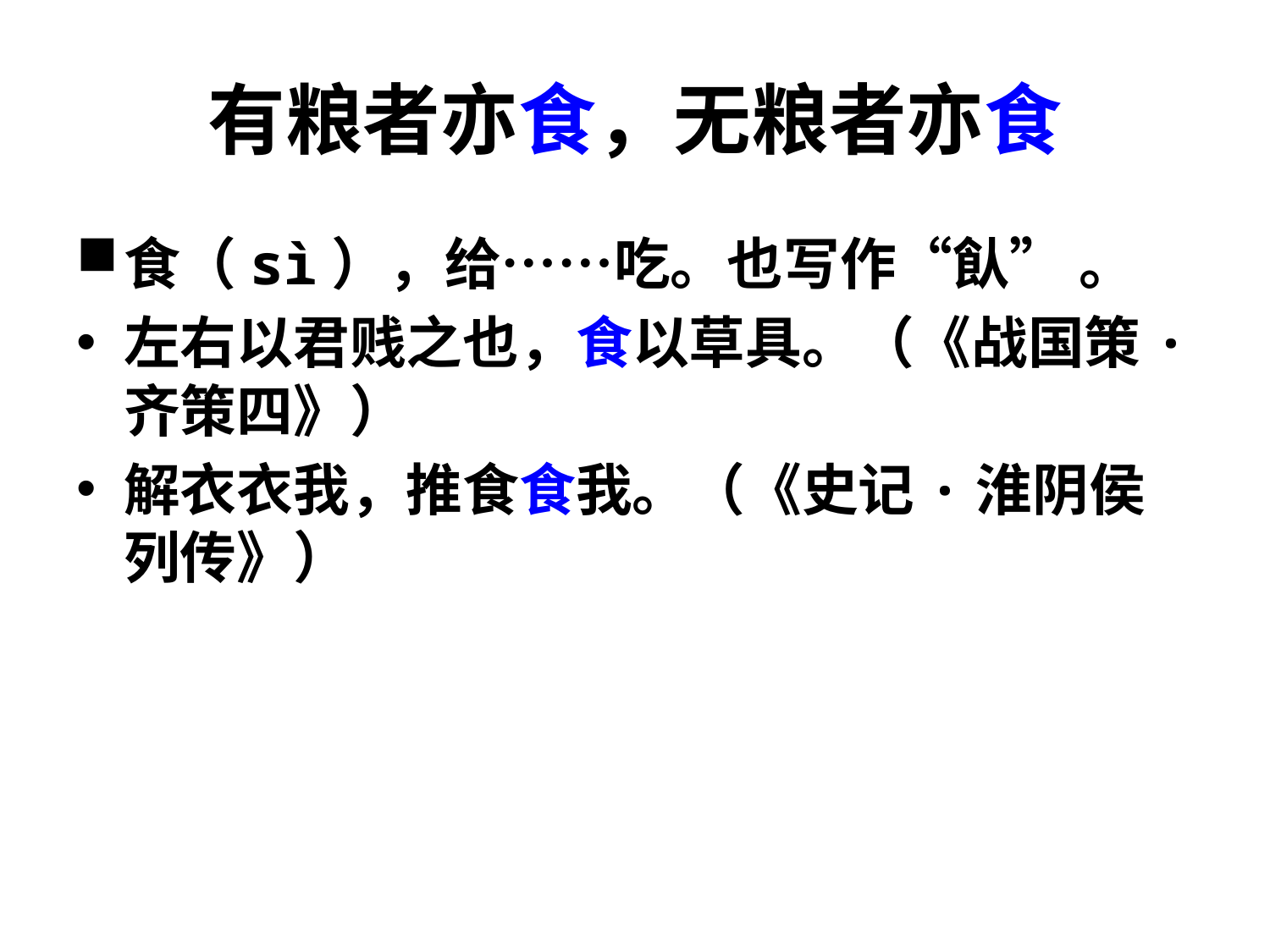

# 有粮者亦食，无粮者亦食
食（sì），给……吃。也写作“飤” 。
左右以君贱之也，食以草具。（《战国策·齐策四》）
解衣衣我，推食食我。（《史记·淮阴侯列传》）